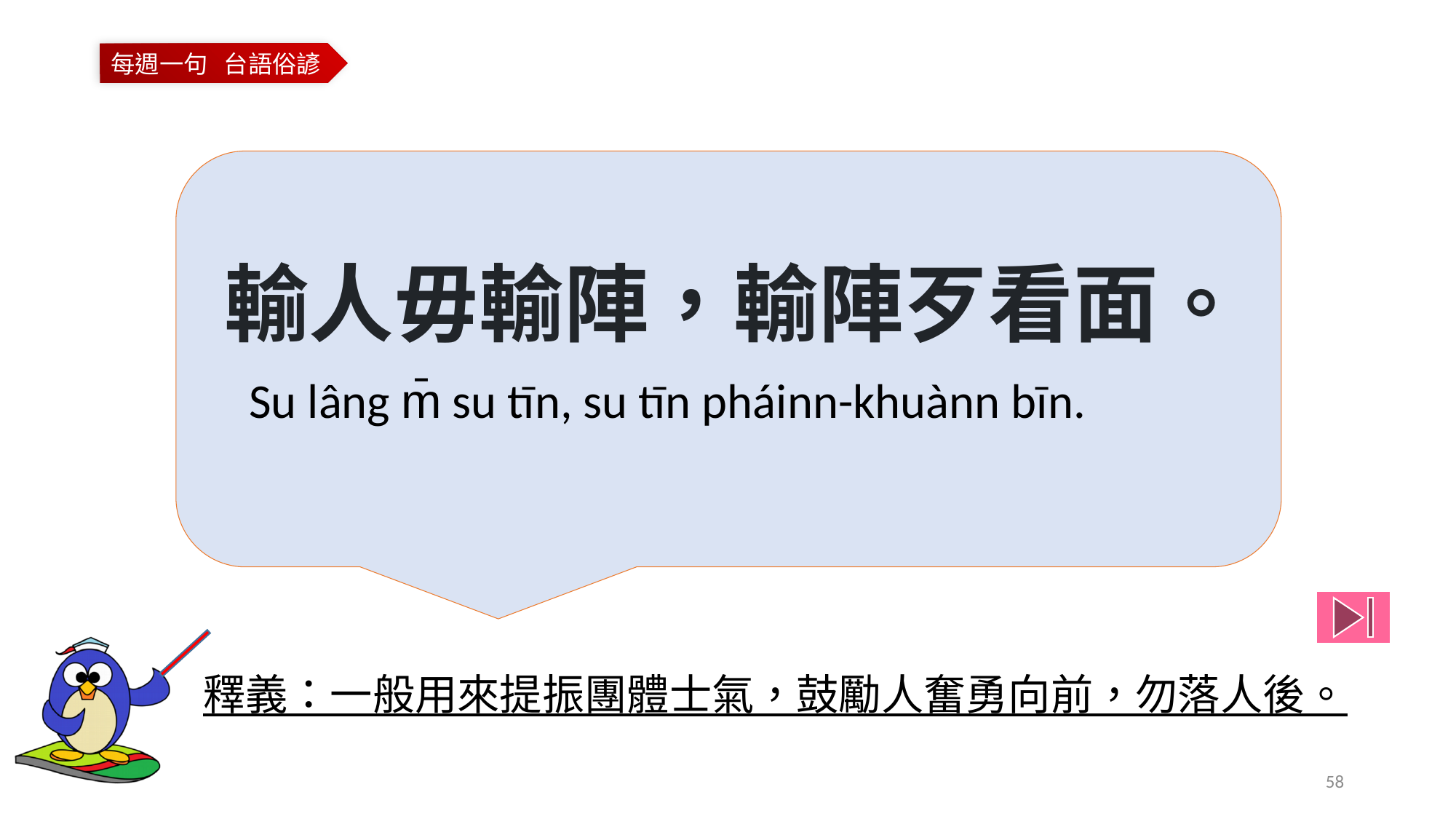

輸人毋輸陣，輸陣歹看面。
Su lâng m̄ su tīn, su tīn pháinn-khuànn bīn.

釋義：一般用來提振團體士氣，鼓勵人奮勇向前，勿落人後。
58